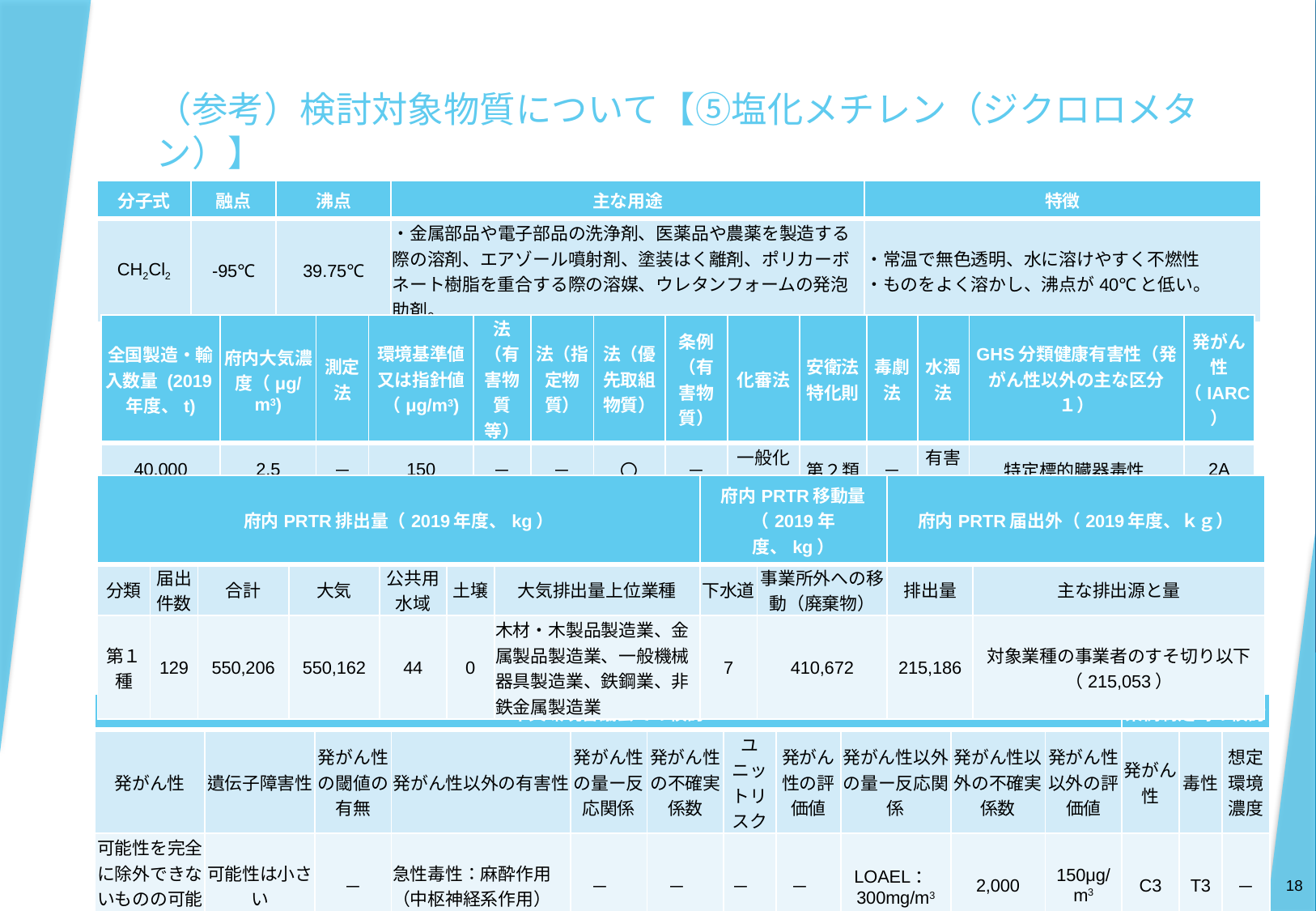

# （参考）検討対象物質について【⑤塩化メチレン（ジクロロメタン）】
| 分子式 | 融点 | 沸点 | 主な用途 | 特徴 |
| --- | --- | --- | --- | --- |
| CH2Cl2 | -95℃ | 39.75℃ | ・金属部品や電子部品の洗浄剤、医薬品や農薬を製造する際の溶剤、エアゾール噴射剤、塗装はく離剤、ポリカーボネート樹脂を重合する際の溶媒、ウレタンフォームの発泡助剤。 | ・常温で無色透明、水に溶けやすく不燃性 ・ものをよく溶かし、沸点が40℃と低い。 |
| 全国製造・輸入数量 (2019年度、t) | 府内大気濃度（μg/m3) | 測定法 | 環境基準値又は指針値（μg/m3) | 法（有害物質等） | 法（指定物質） | 法（優先取組物質） | 条例（有害物質） | 化審法 | 安衛法 特化則 | 毒劇法 | 水濁法 | GHS分類健康有害性（発がん性以外の主な区分１） | 発がん性 （IARC） |
| --- | --- | --- | --- | --- | --- | --- | --- | --- | --- | --- | --- | --- | --- |
| 40,000 | 2.5 | － | 150 | － | － | 〇 | － | 一般化学物質 | 第２類 | － | 有害物質 | 特定標的臓器毒性 | 2A |
| 府内PRTR排出量（2019年度、kg） |  |  |  |  |  |  | 府内PRTR移動量（2019年度、kg） |  | 府内PRTR届出外（2019年度、ｋｇ） |  |
| --- | --- | --- | --- | --- | --- | --- | --- | --- | --- | --- |
| 分類 | 届出件数 | 合計 | 大気 | 公共用水域 | 土壌 | 大気排出量上位業種 | 下水道 | 事業所外への移動（廃棄物） | 排出量 | 主な排出源と量 |
| 第１種 | 129 | 550,206 | 550,162 | 44 | 0 | 木材・木製品製造業、金属製品製造業、一般機械器具製造業、鉄鋼業、非鉄金属製造業 | 7 | 410,672 | 215,186 | 対象業種の事業者のすそ切り以下（215,053） |

| 中央環境審議会での検討 |  |  |  |  |  |  |  |  |  |  | 条例制定時の検討 |  |  |
| --- | --- | --- | --- | --- | --- | --- | --- | --- | --- | --- | --- | --- | --- |
| 発がん性 | 遺伝子障害性 | 発がん性の閾値の有無 | 発がん性以外の有害性 | 発がん性の量ー反応関係 | 発がん性の不確実係数 | ユニットリスク | 発がん性の評価値 | 発がん性以外の量ー反応関係 | 発がん性以外の不確実係数 | 発がん性以外の評価値 | 発がん性 | 毒性 | 想定環境濃度 |
| 可能性を完全に除外できないものの可能性は小さい | 可能性は小さい | － | 急性毒性：麻酔作用（中枢神経系作用） | － | － | － | － | LOAEL：300mg/m3 | 2,000 | 150μg/m3 | C3 | T3 | － |
18